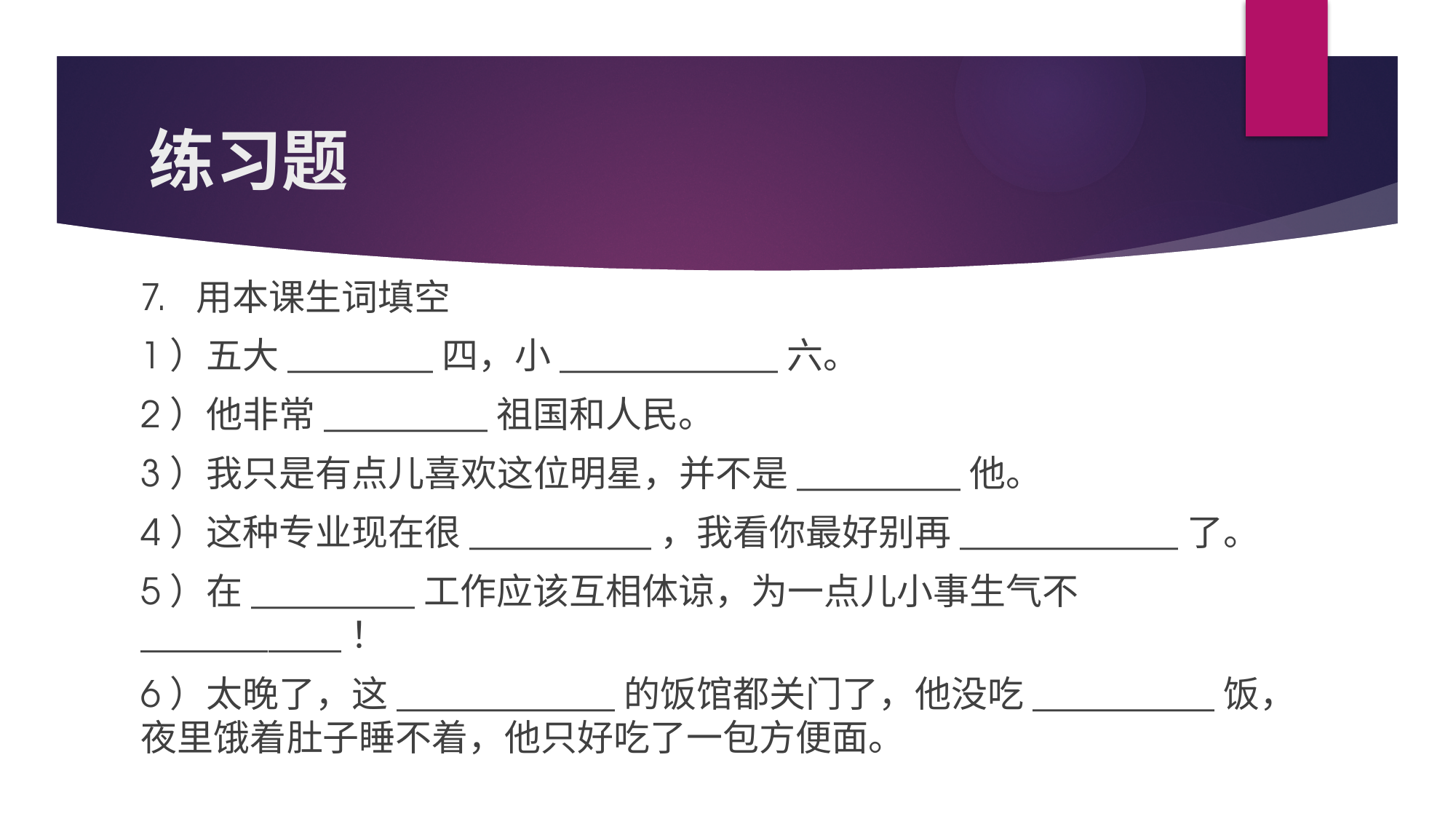

# 练习题
7.  用本课生词填空
1）五大________四，小____________六。
2）他非常_________祖国和人民。
3）我只是有点儿喜欢这位明星，并不是_________他。
4）这种专业现在很__________，我看你最好别再____________了。
5）在_________工作应该互相体谅，为一点儿小事生气不___________！
6）太晚了，这____________的饭馆都关门了，他没吃__________饭，夜里饿着肚子睡不着，他只好吃了一包方便面。